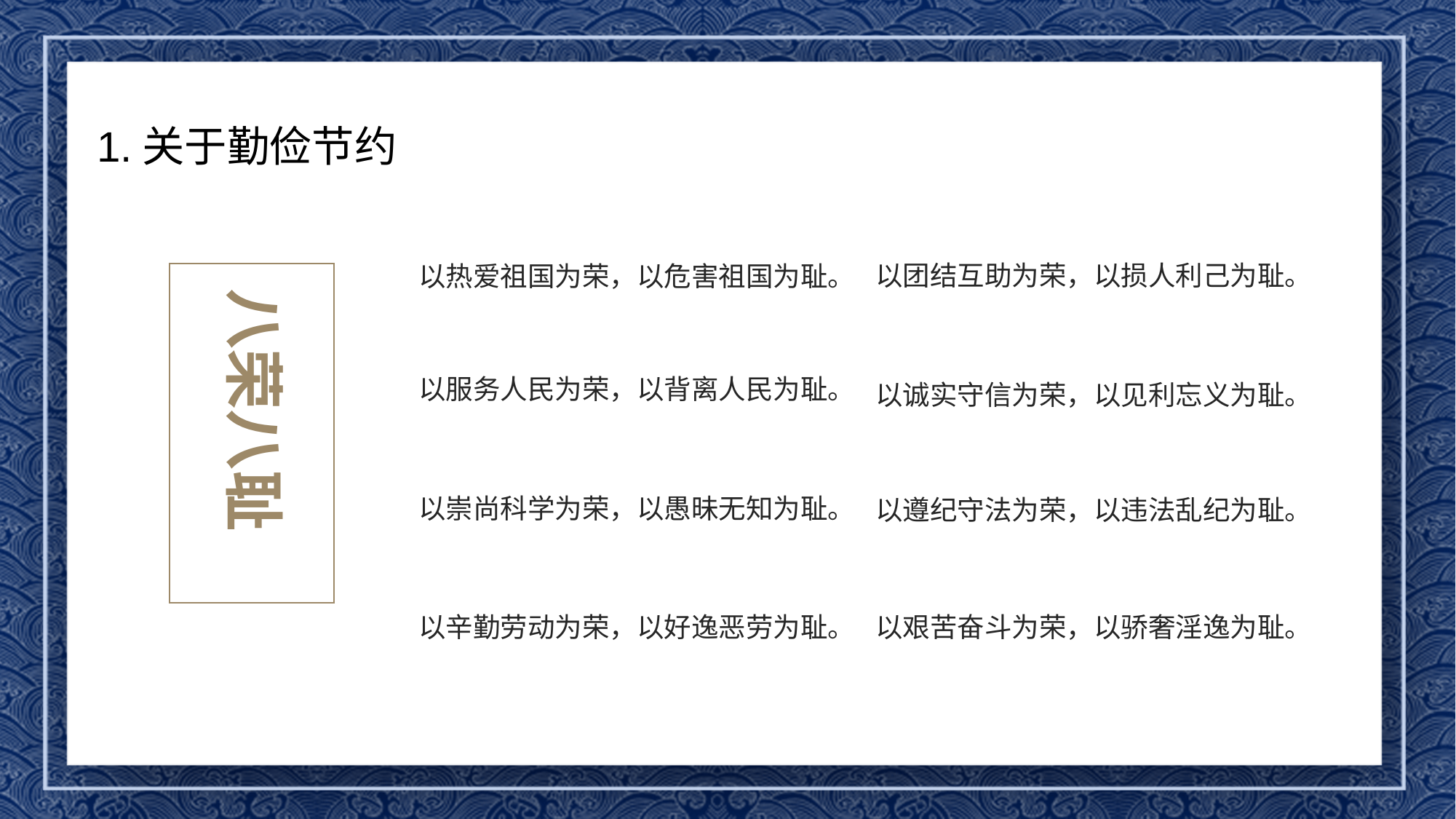

1.关于勤俭节约
以团结互助为荣，以损人利己为耻。
以热爱祖国为荣，以危害祖国为耻。

八荣八耻
以服务人民为荣，以背离人民为耻。
以诚实守信为荣，以见利忘义为耻。
以崇尚科学为荣，以愚昧无知为耻。
以遵纪守法为荣，以违法乱纪为耻。
以艰苦奋斗为荣，以骄奢淫逸为耻。
以辛勤劳动为荣，以好逸恶劳为耻。